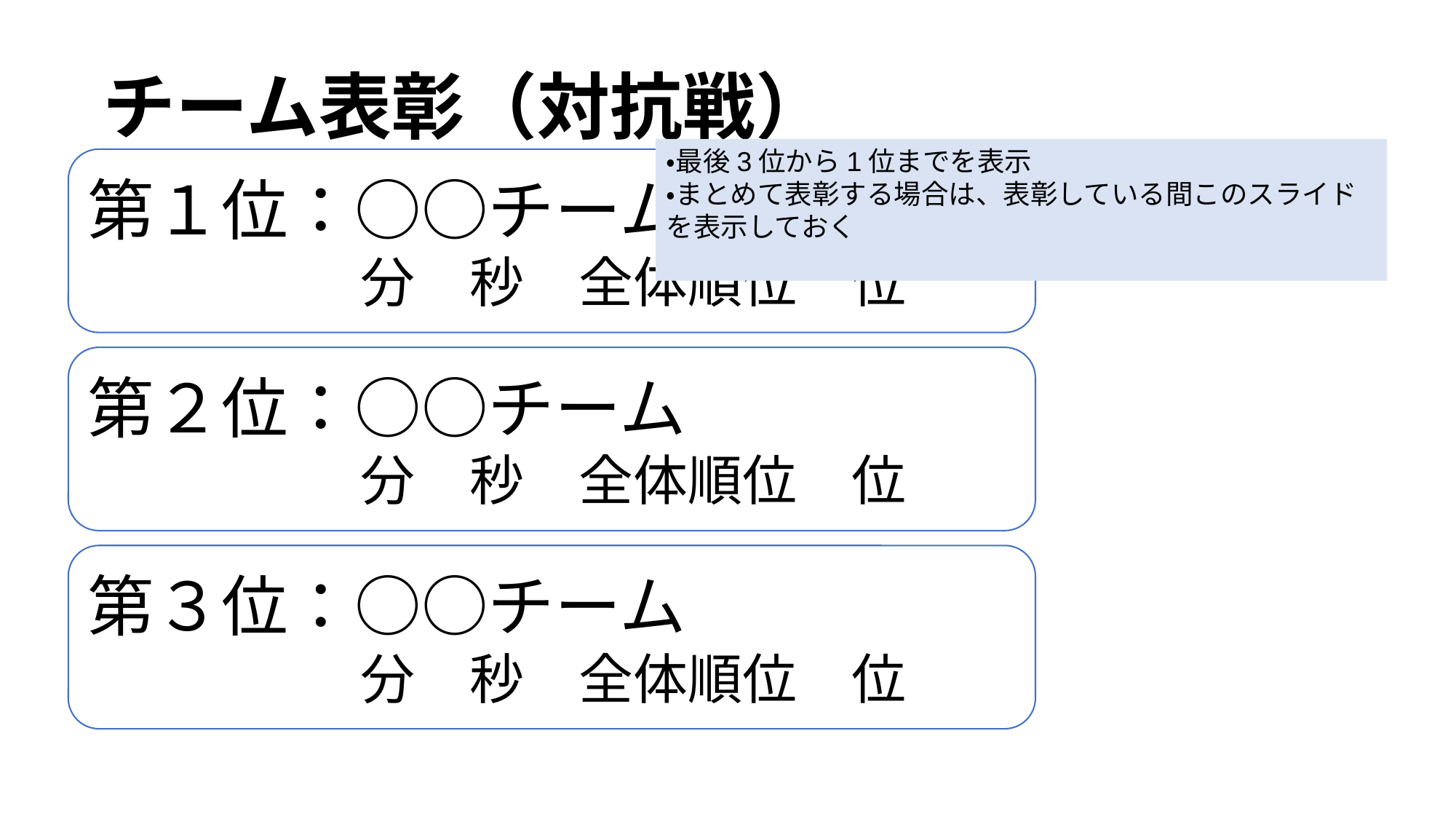

# チーム表彰（対抗戦）
・最後3位から1位までを表示
・まとめて表彰する場合は、表彰している間このスライドを表示しておく

第１位：○○チーム
　　　　　分　秒　全体順位　位
第２位：○○チーム
　　　　　分　秒　全体順位　位
第３位：○○チーム
　　　　　分　秒　全体順位　位